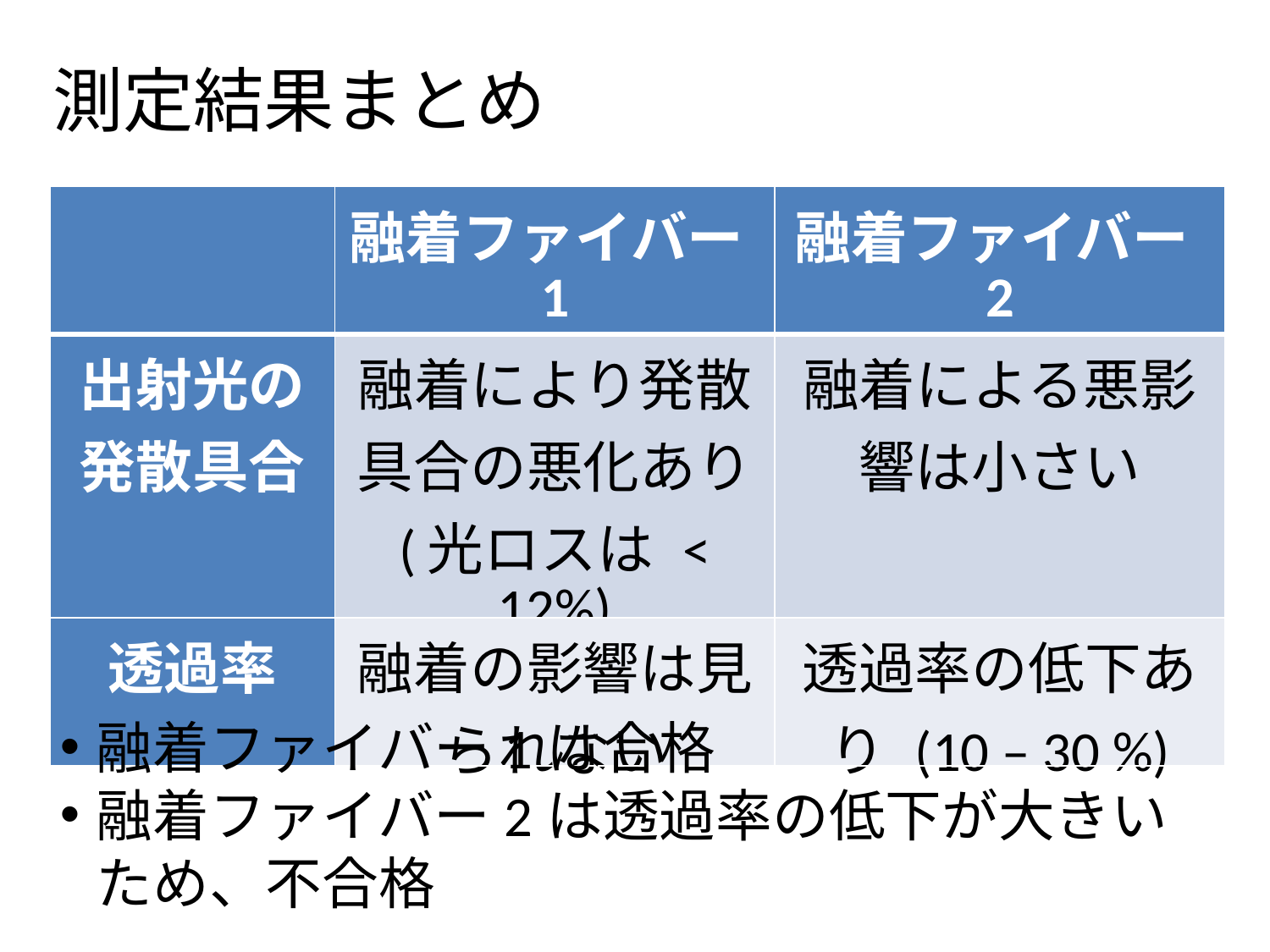

測定結果まとめ
|  | 融着ファイバー1 | 融着ファイバー2 |
| --- | --- | --- |
| 出射光の発散具合 | 融着により発散具合の悪化あり (光ロスは < 12%) | 融着による悪影響は小さい |
| 透過率 | 融着の影響は見られない | 透過率の低下あり (10 – 30 %) |
融着ファイバー1は合格
融着ファイバー2は透過率の低下が大きいため、不合格